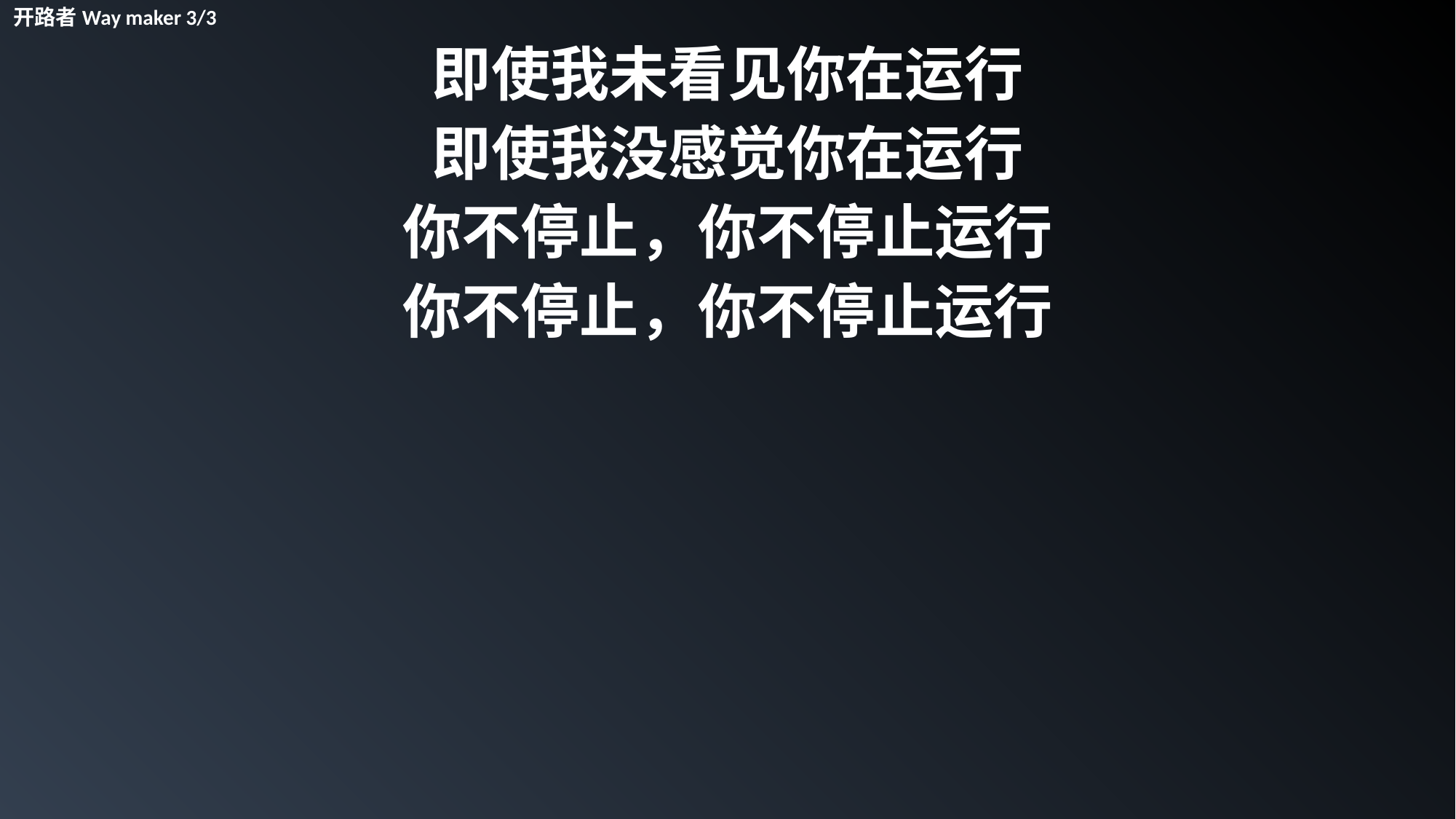

开路者Way maker 3/3
即使我未看见你在运行
即使我没感觉你在运行
你不停止，你不停止运行
你不停止，你不停止运行